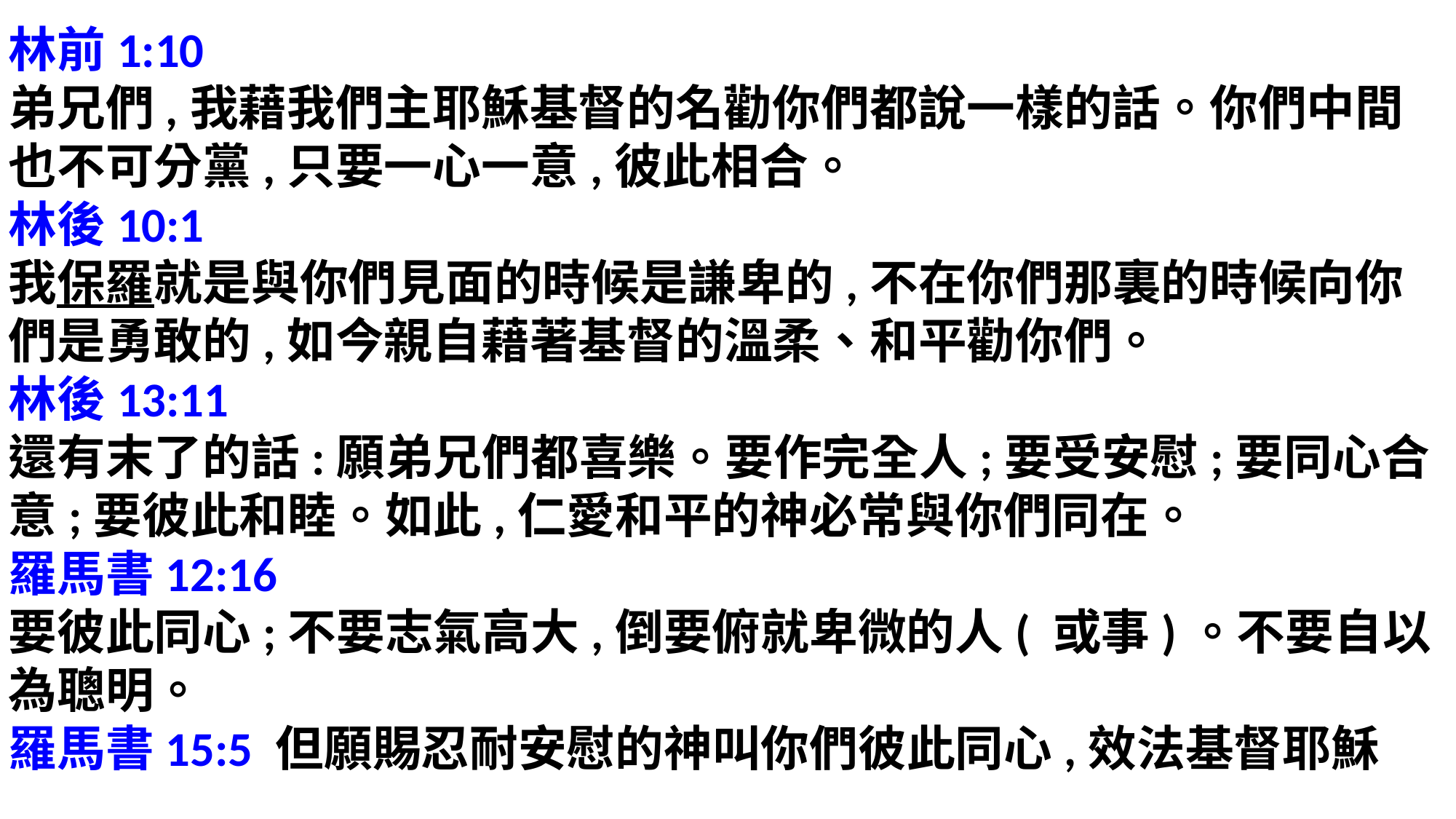

林前1:10
弟兄們,我藉我們主耶穌基督的名勸你們都說一樣的話。你們中間也不可分黨,只要一心一意,彼此相合。
林後10:1
我保羅就是與你們見面的時候是謙卑的,不在你們那裏的時候向你們是勇敢的,如今親自藉著基督的溫柔、和平勸你們。
林後13:11
還有末了的話:願弟兄們都喜樂。要作完全人;要受安慰;要同心合意;要彼此和睦。如此,仁愛和平的神必常與你們同在。
羅馬書12:16
要彼此同心;不要志氣高大,倒要俯就卑微的人( 或事)。不要自以為聰明。
羅馬書15:5 但願賜忍耐安慰的神叫你們彼此同心,效法基督耶穌